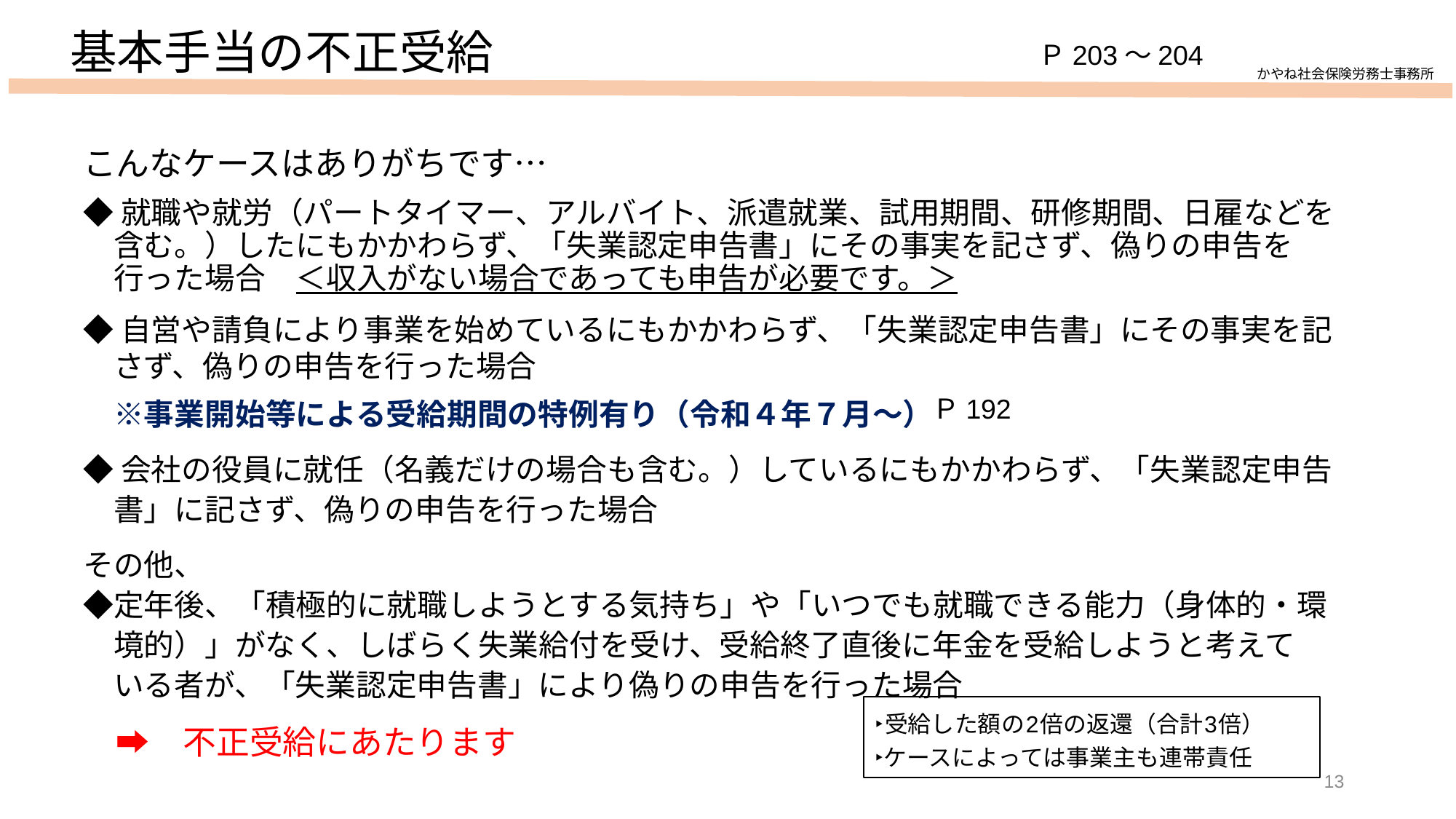

# 基本手当の不正受給
Ｐ203～204
かやね社会保険労務士事務所
こんなケースはありがちです…
◆就職や就労（パートタイマー、アルバイト、派遣就業、試用期間、研修期間、日雇などを
　含む。）したにもかかわらず、「失業認定申告書」にその事実を記さず、偽りの申告を
　行った場合　＜収入がない場合であっても申告が必要です。＞
◆自営や請負により事業を始めているにもかかわらず、「失業認定申告書」にその事実を記
　さず、偽りの申告を行った場合
　※事業開始等による受給期間の特例有り（令和４年７月～）
◆会社の役員に就任（名義だけの場合も含む。）しているにもかかわらず、「失業認定申告
　書」に記さず、偽りの申告を行った場合
その他、
◆定年後、「積極的に就職しようとする気持ち」や「いつでも就職できる能力（身体的・環
　境的）」がなく、しばらく失業給付を受け、受給終了直後に年金を受給しようと考えて
　いる者が、「失業認定申告書」により偽りの申告を行った場合
　➡　不正受給にあたります
Ｐ192
‣受給した額の2倍の返還（合計3倍）
‣ケースによっては事業主も連帯責任
13